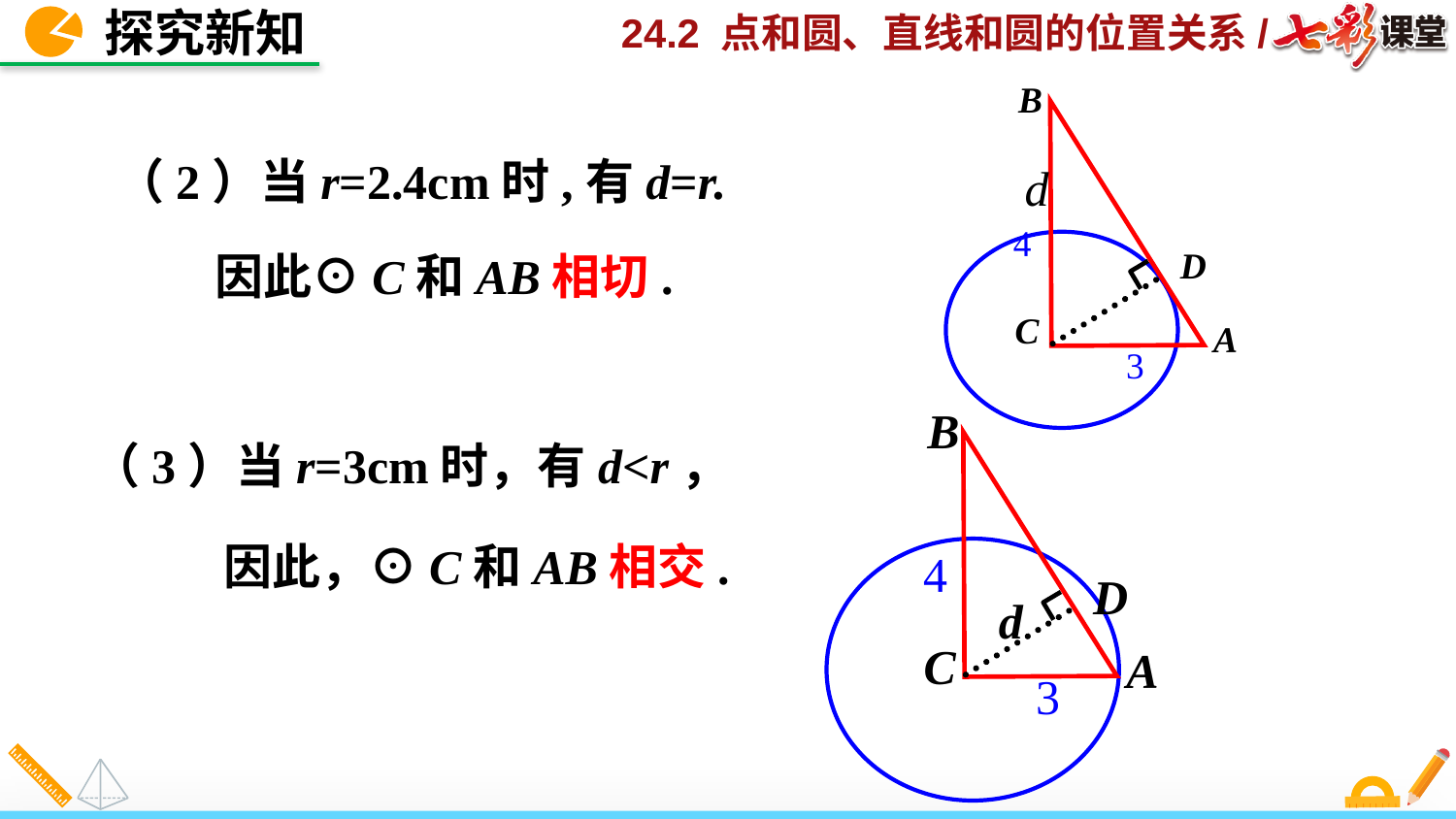

探究新知

B

C
A
4
3
D

（2）当r=2.4cm时,有d=r.
d

因此⊙C和AB相切.
B

C
A
4
3
D

（3）当r=3cm时，有d<r，
因此，⊙C和AB相交.

d